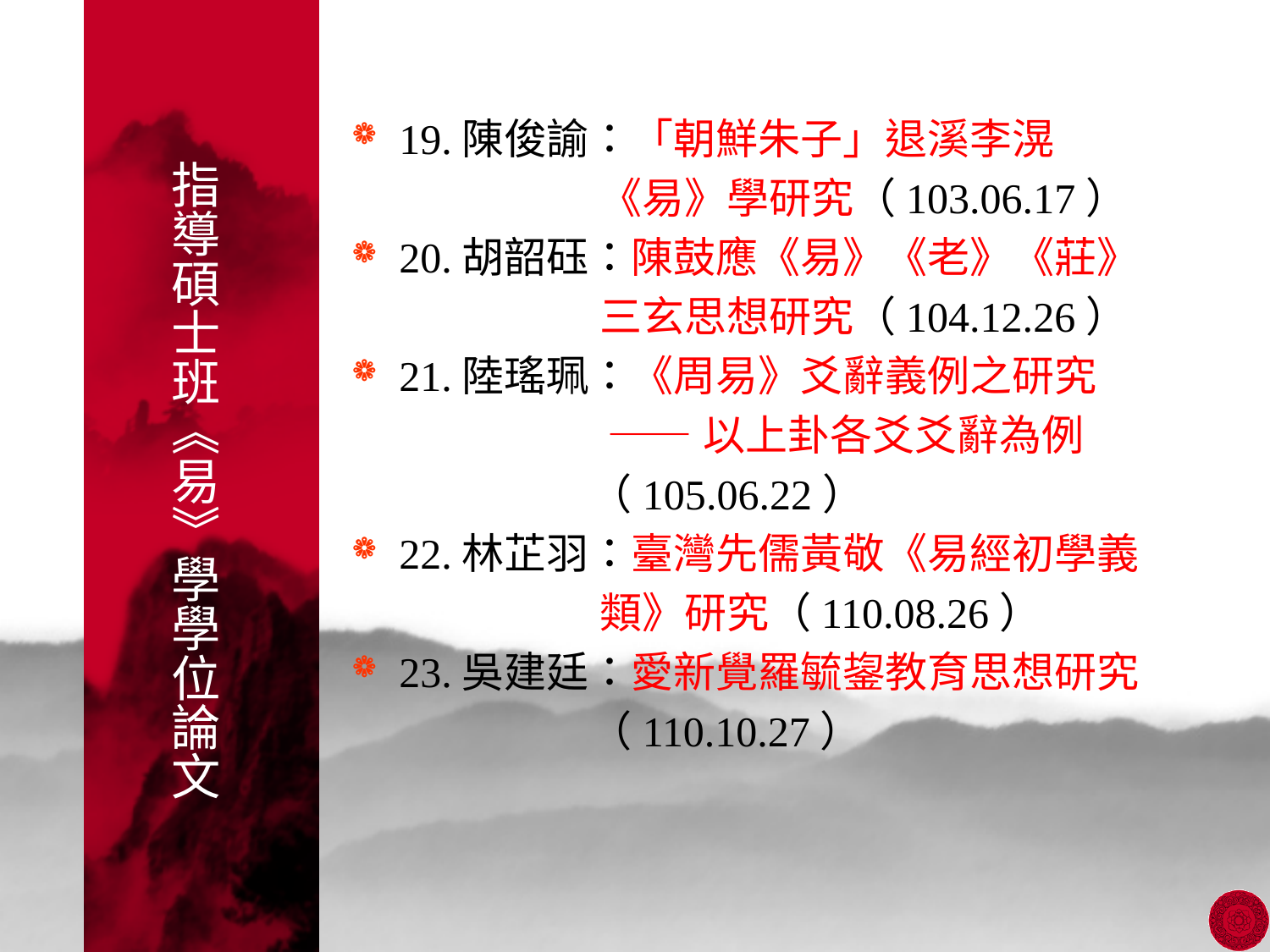

19.陳俊諭：「朝鮮朱子」退溪李滉
                         《易》學研究（103.06.17）
20.胡韶砡：陳鼓應《易》《老》《莊》
                         三玄思想研究（104.12.26）
21.陸瑤珮：《周易》爻辭義例之研究
                           ——以上卦各爻爻辭為例
                        （105.06.22）
22.林芷羽：臺灣先儒黃敬《易經初學義
                         類》研究（110.08.26）
23.吳建廷：愛新覺羅毓鋆教育思想研究
                        （110.10.27）

# 指導碩士班《易》學學位論文